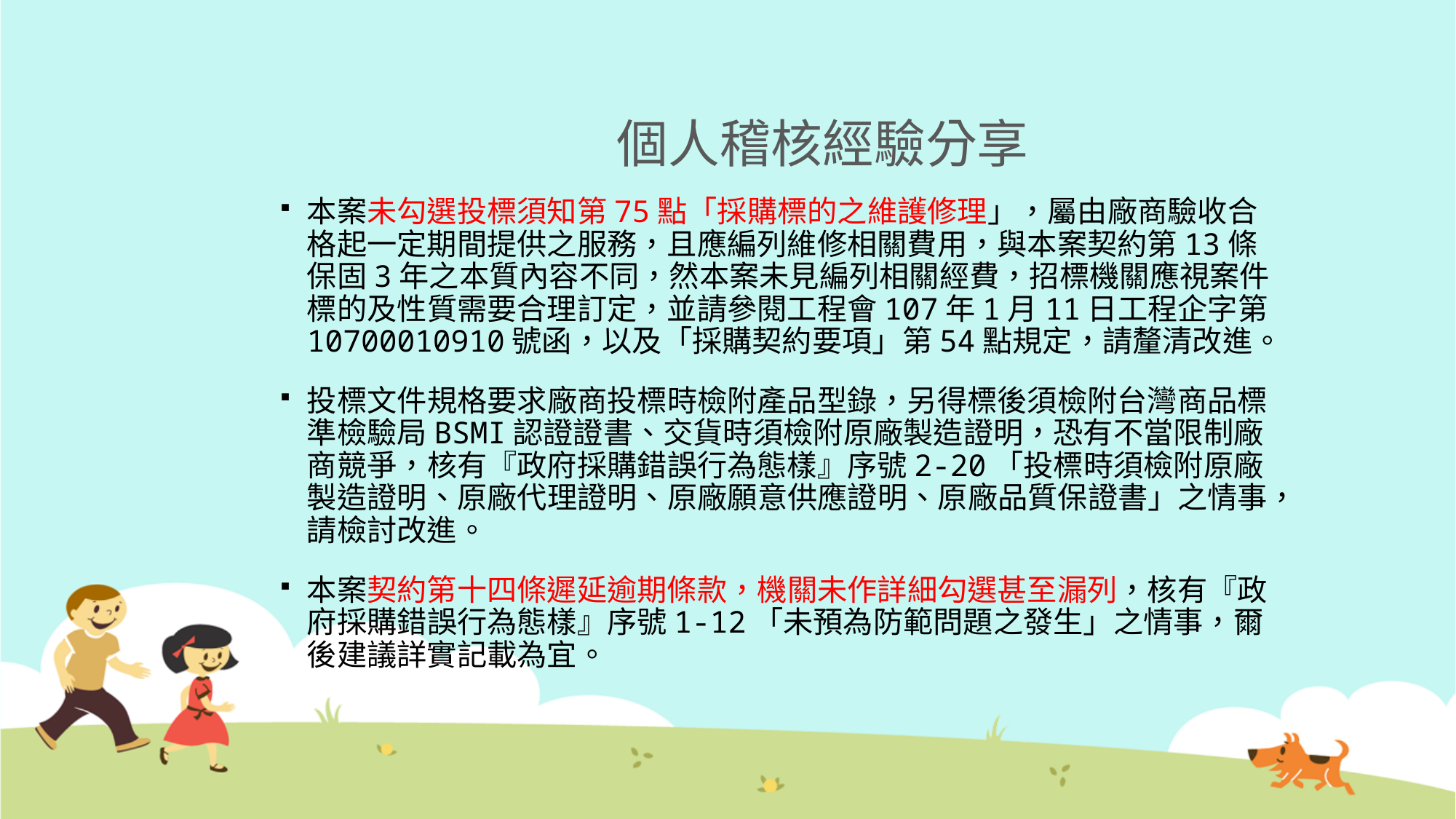

# 個人稽核經驗分享
本案未勾選投標須知第75點「採購標的之維護修理」，屬由廠商驗收合格起一定期間提供之服務，且應編列維修相關費用，與本案契約第13條保固3年之本質內容不同，然本案未見編列相關經費，招標機關應視案件標的及性質需要合理訂定，並請參閱工程會107年1月11日工程企字第10700010910號函，以及「採購契約要項」第54點規定，請釐清改進。
投標文件規格要求廠商投標時檢附產品型錄，另得標後須檢附台灣商品標準檢驗局BSMI認證證書、交貨時須檢附原廠製造證明，恐有不當限制廠商競爭，核有『政府採購錯誤行為態樣』序號2-20「投標時須檢附原廠製造證明、原廠代理證明、原廠願意供應證明、原廠品質保證書」之情事，請檢討改進。
本案契約第十四條遲延逾期條款，機關未作詳細勾選甚至漏列，核有『政府採購錯誤行為態樣』序號1-12「未預為防範問題之發生」之情事，爾後建議詳實記載為宜。